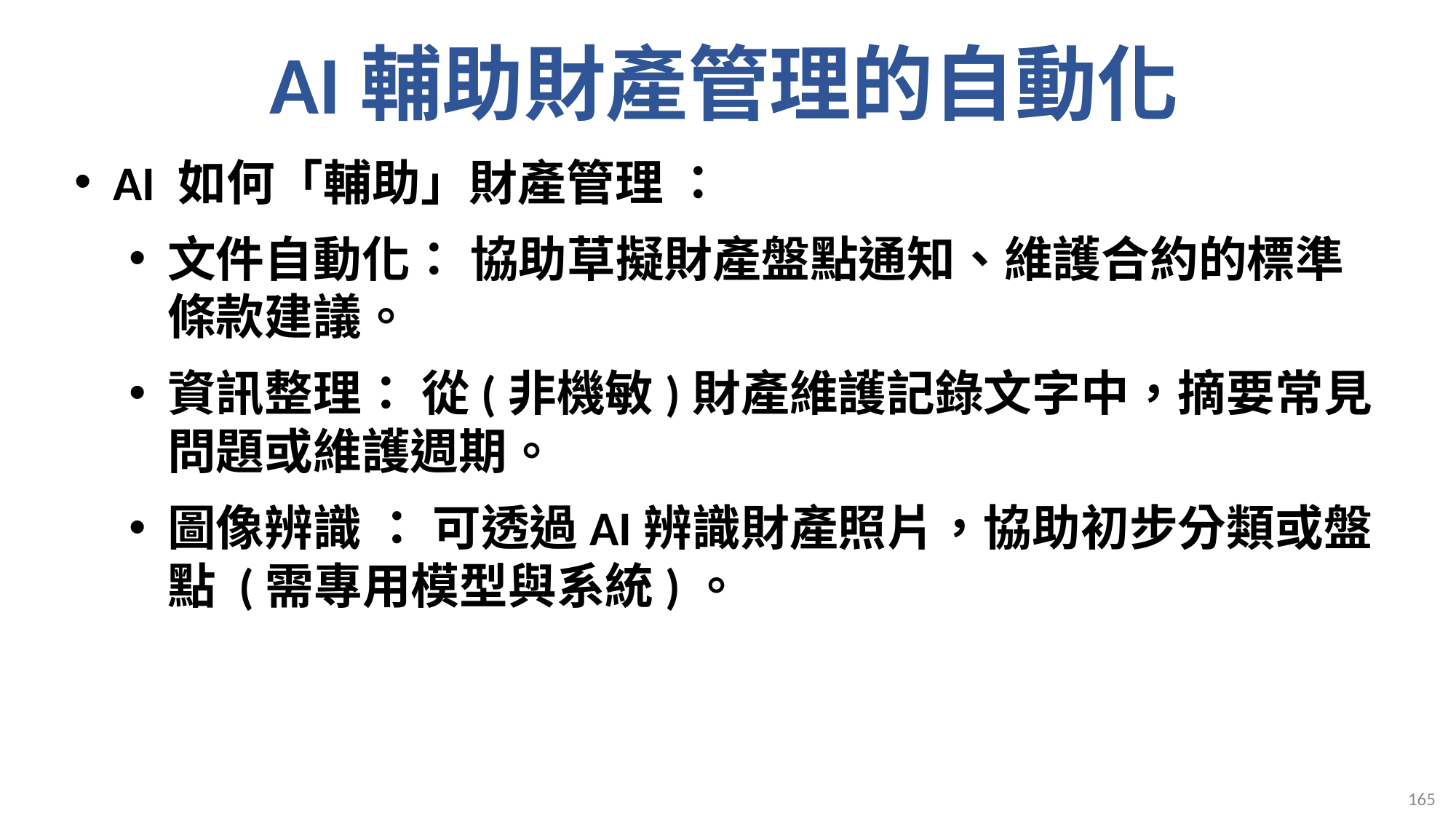

# AI輔助財產管理的自動化
AI 如何「輔助」財產管理 ：
文件自動化： 協助草擬財產盤點通知、維護合約的標準條款建議。
資訊整理： 從(非機敏)財產維護記錄文字中，摘要常見問題或維護週期。
圖像辨識 ： 可透過AI辨識財產照片，協助初步分類或盤點 (需專用模型與系統)。
165